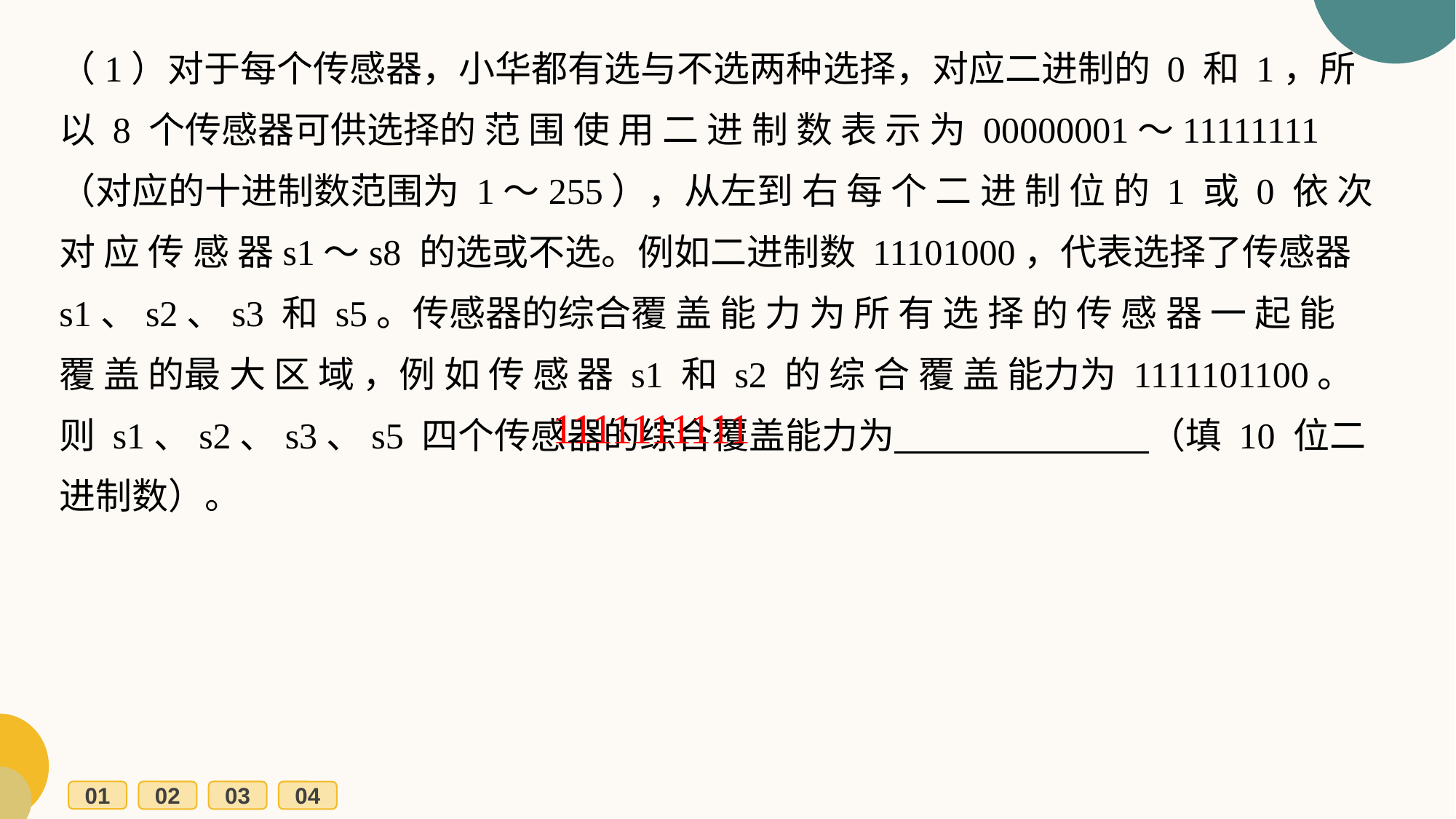

（1）对于每个传感器，小华都有选与不选两种选择，对应二进制的 0 和 1，所以 8 个传感器可供选择的 范 围 使 用 二 进 制 数 表 示 为 00000001～11111111（对应的十进制数范围为 1～255），从左到 右 每 个 二 进 制 位 的 1 或 0 依 次 对 应 传 感 器s1～s8 的选或不选。例如二进制数 11101000，代表选择了传感器 s1、s2、s3 和 s5。传感器的综合覆 盖 能 力 为 所 有 选 择 的 传 感 器 一 起 能 覆 盖 的最 大 区 域 ，例 如 传 感 器 s1 和 s2 的 综 合 覆 盖 能力为 1111101100。则 s1、s2、s3、s5 四个传感器的综合覆盖能力为　　　　　　　（填 10 位二进制数）。
1111111111